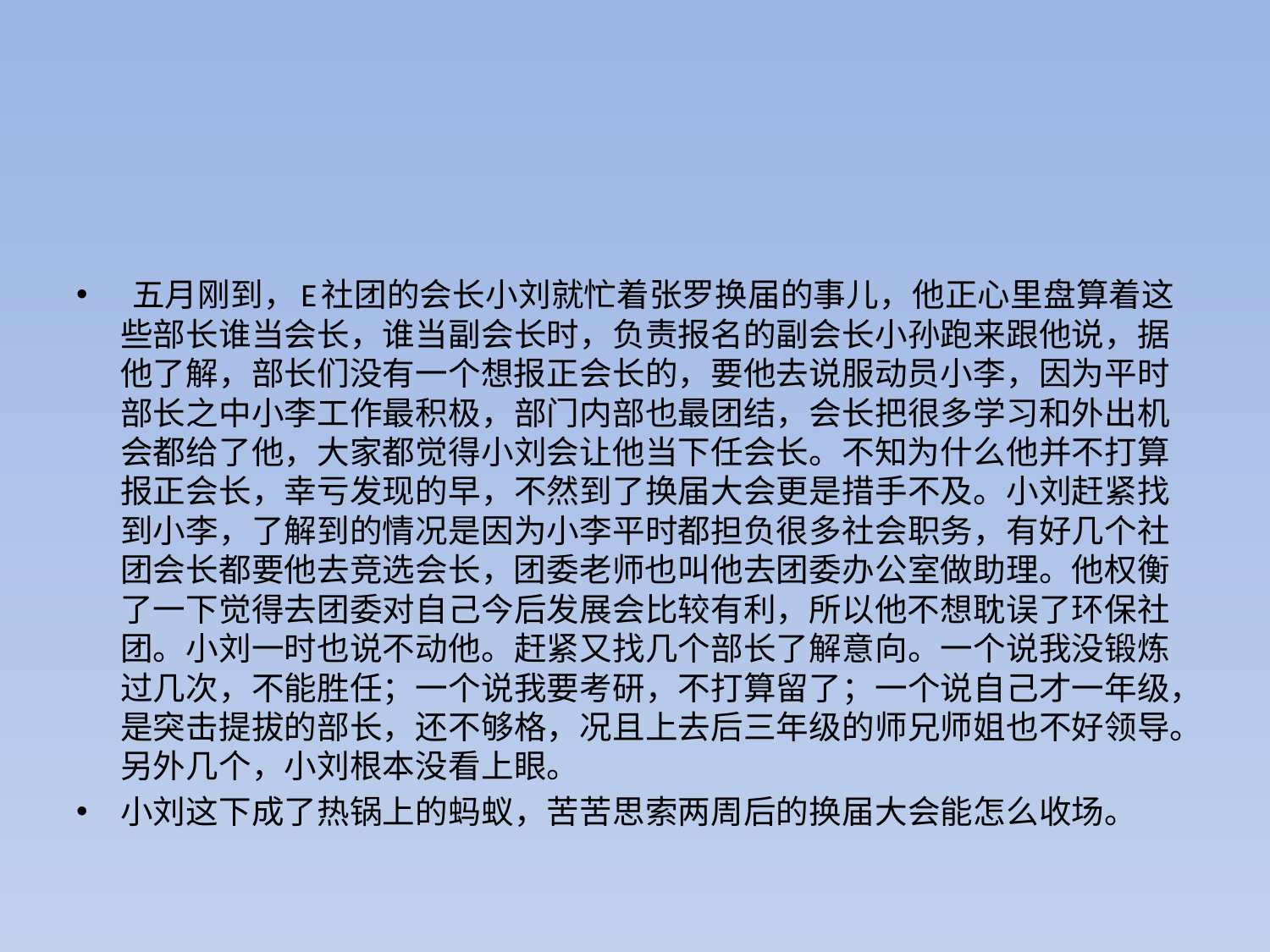

#

 五月刚到，E社团的会长小刘就忙着张罗换届的事儿，他正心里盘算着这些部长谁当会长，谁当副会长时，负责报名的副会长小孙跑来跟他说，据他了解，部长们没有一个想报正会长的，要他去说服动员小李，因为平时部长之中小李工作最积极，部门内部也最团结，会长把很多学习和外出机会都给了他，大家都觉得小刘会让他当下任会长。不知为什么他并不打算报正会长，幸亏发现的早，不然到了换届大会更是措手不及。小刘赶紧找到小李，了解到的情况是因为小李平时都担负很多社会职务，有好几个社团会长都要他去竞选会长，团委老师也叫他去团委办公室做助理。他权衡了一下觉得去团委对自己今后发展会比较有利，所以他不想耽误了环保社团。小刘一时也说不动他。赶紧又找几个部长了解意向。一个说我没锻炼过几次，不能胜任；一个说我要考研，不打算留了；一个说自己才一年级，是突击提拔的部长，还不够格，况且上去后三年级的师兄师姐也不好领导。另外几个，小刘根本没看上眼。
小刘这下成了热锅上的蚂蚁，苦苦思索两周后的换届大会能怎么收场。